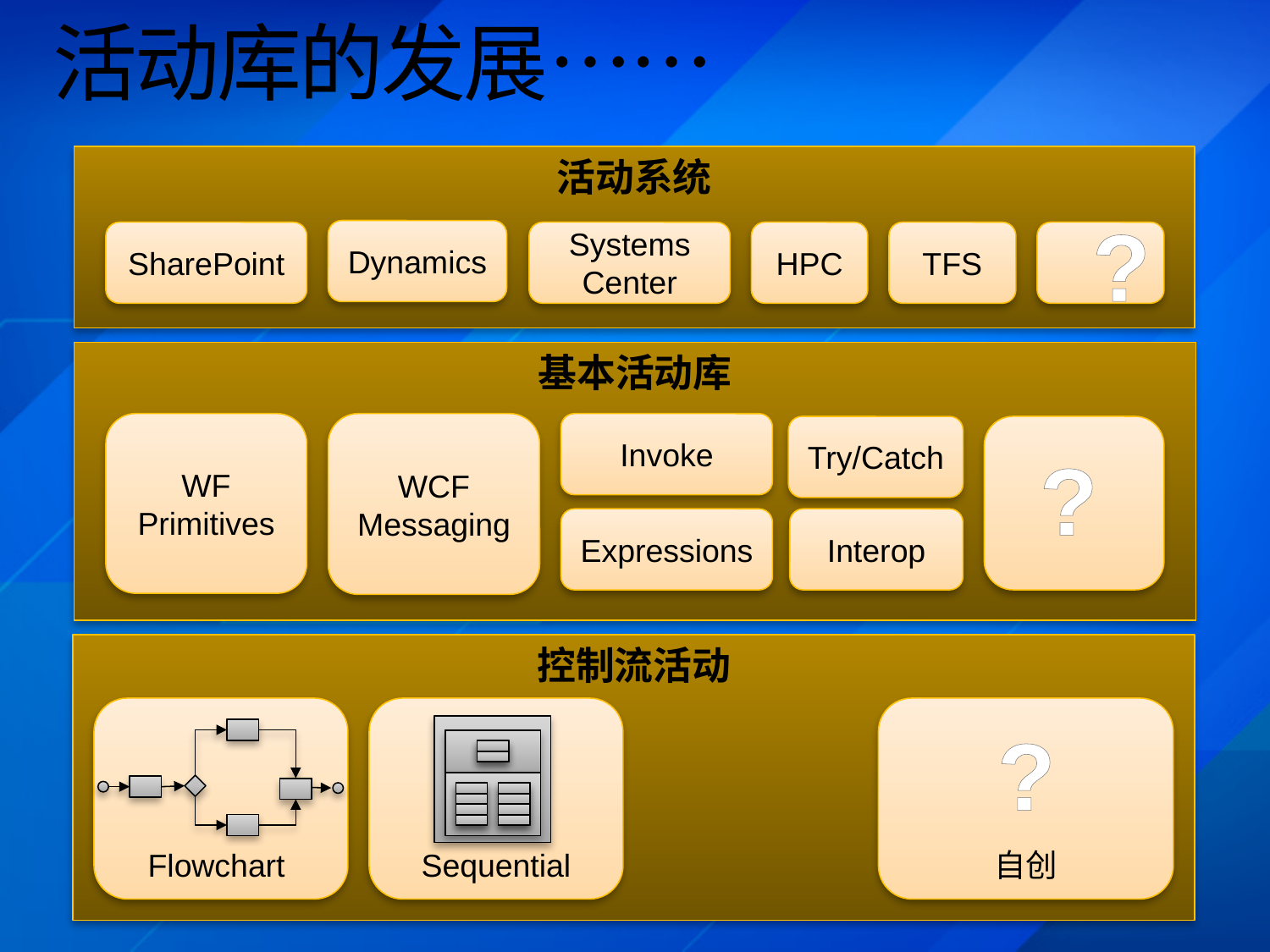

# 活动库的发展……
活动系统
?
Dynamics
SharePoint
Systems Center
HPC
TFS

基本活动库
WF Primitives
WCF Messaging
Invoke
Try/Catch

Expressions
Interop
?
控制流活动
Flowchart
Sequential
自创
?